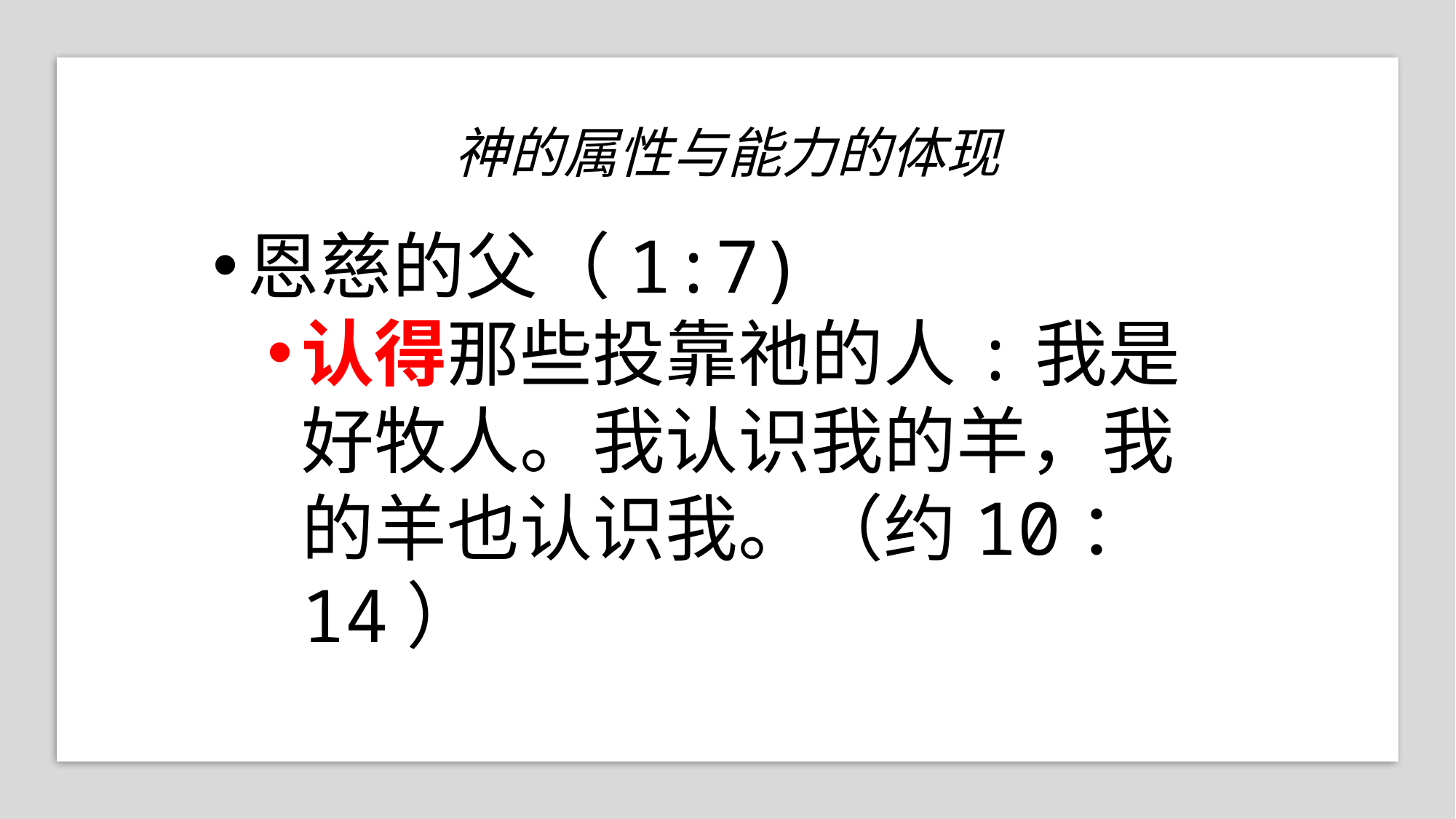

神的属性与能力的体现

恩慈的父（1:7)
认得那些投靠祂的人:我是好牧人。我认识我的羊，我的羊也认识我。（约10：14）
17